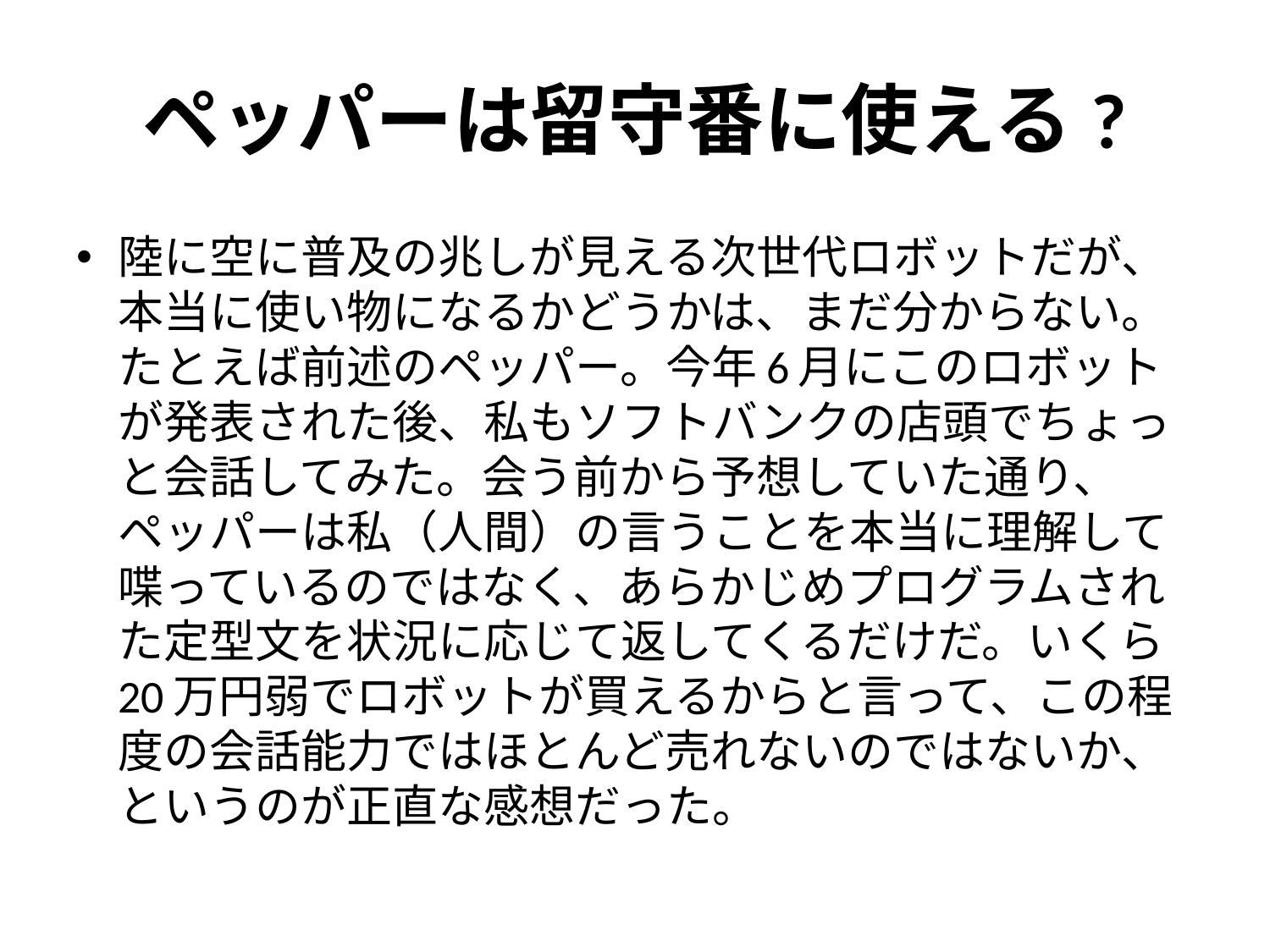

# ペッパーは留守番に使える?
陸に空に普及の兆しが見える次世代ロボットだが、本当に使い物になるかどうかは、まだ分からない。たとえば前述のペッパー。今年6月にこのロボットが発表された後、私もソフトバンクの店頭でちょっと会話してみた。会う前から予想していた通り、ペッパーは私（人間）の言うことを本当に理解して喋っているのではなく、あらかじめプログラムされた定型文を状況に応じて返してくるだけだ。いくら20万円弱でロボットが買えるからと言って、この程度の会話能力ではほとんど売れないのではないか、というのが正直な感想だった。